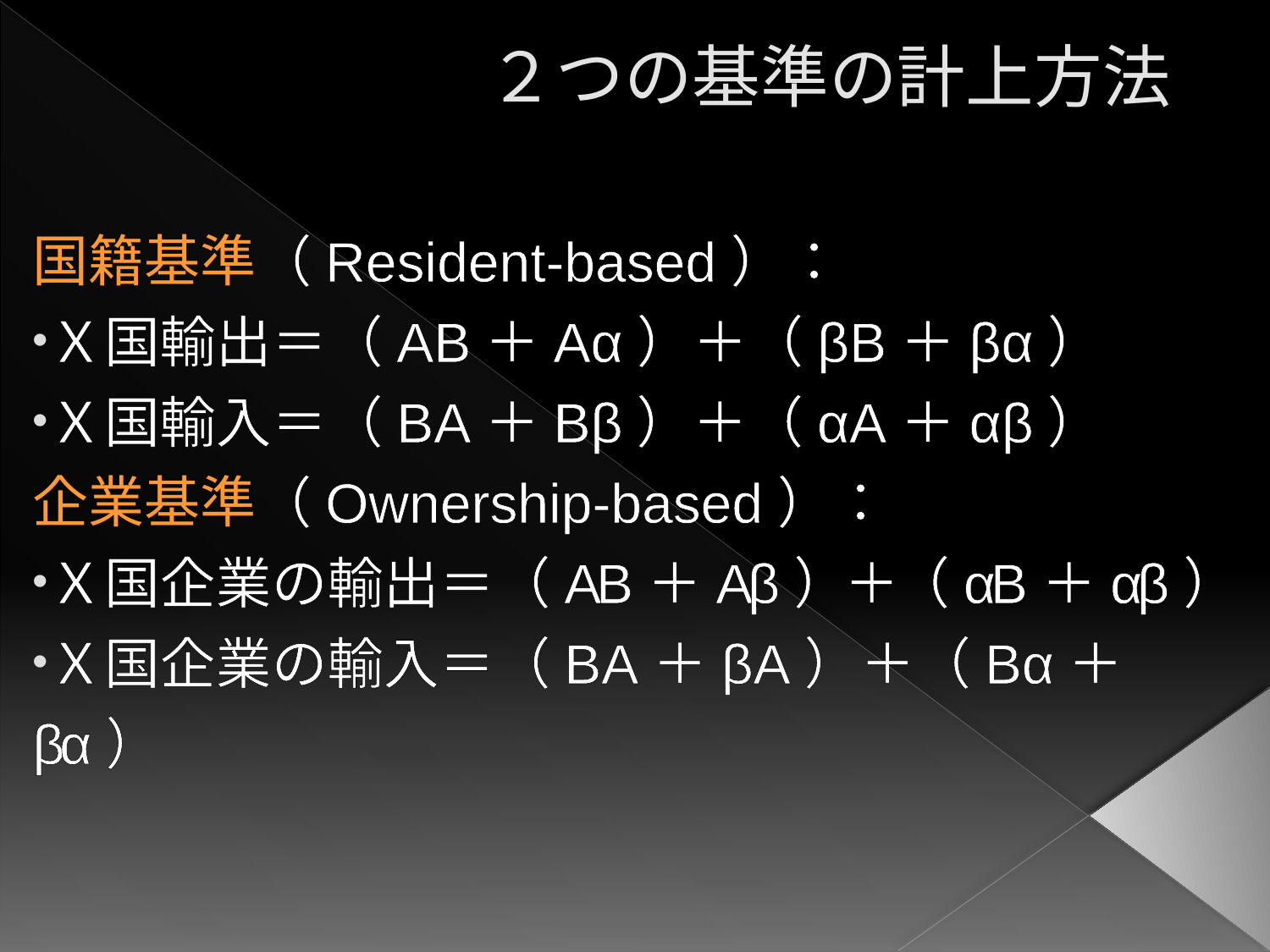

# ２つの基準の計上方法
国籍基準（Resident-based）：
Ｘ国輸出＝（AB＋Aα）＋（βB＋βα）
Ｘ国輸入＝（BA＋Bβ）＋（αA＋αβ）
企業基準（Ownership-based）：
Ｘ国企業の輸出＝（AB＋Aβ）＋（αB＋αβ）
Ｘ国企業の輸入＝（BA＋βA）＋（Bα＋βα）